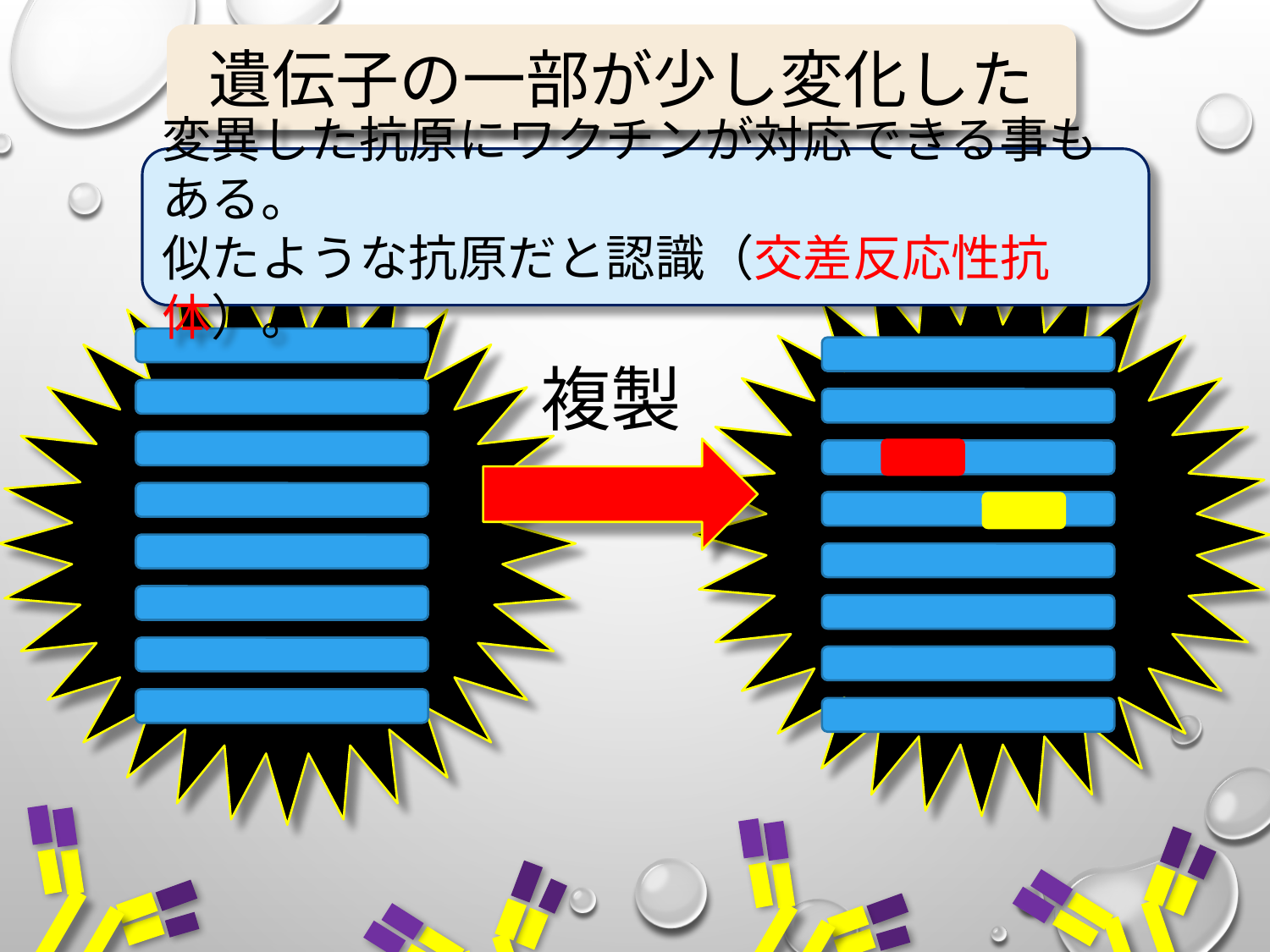

遺伝子の一部が少し変化した
もう少し抗原変異を説明すると
変異した抗原にワクチンが対応できる事もある。
似たような抗原だと認識（交差反応性抗体）。

複製